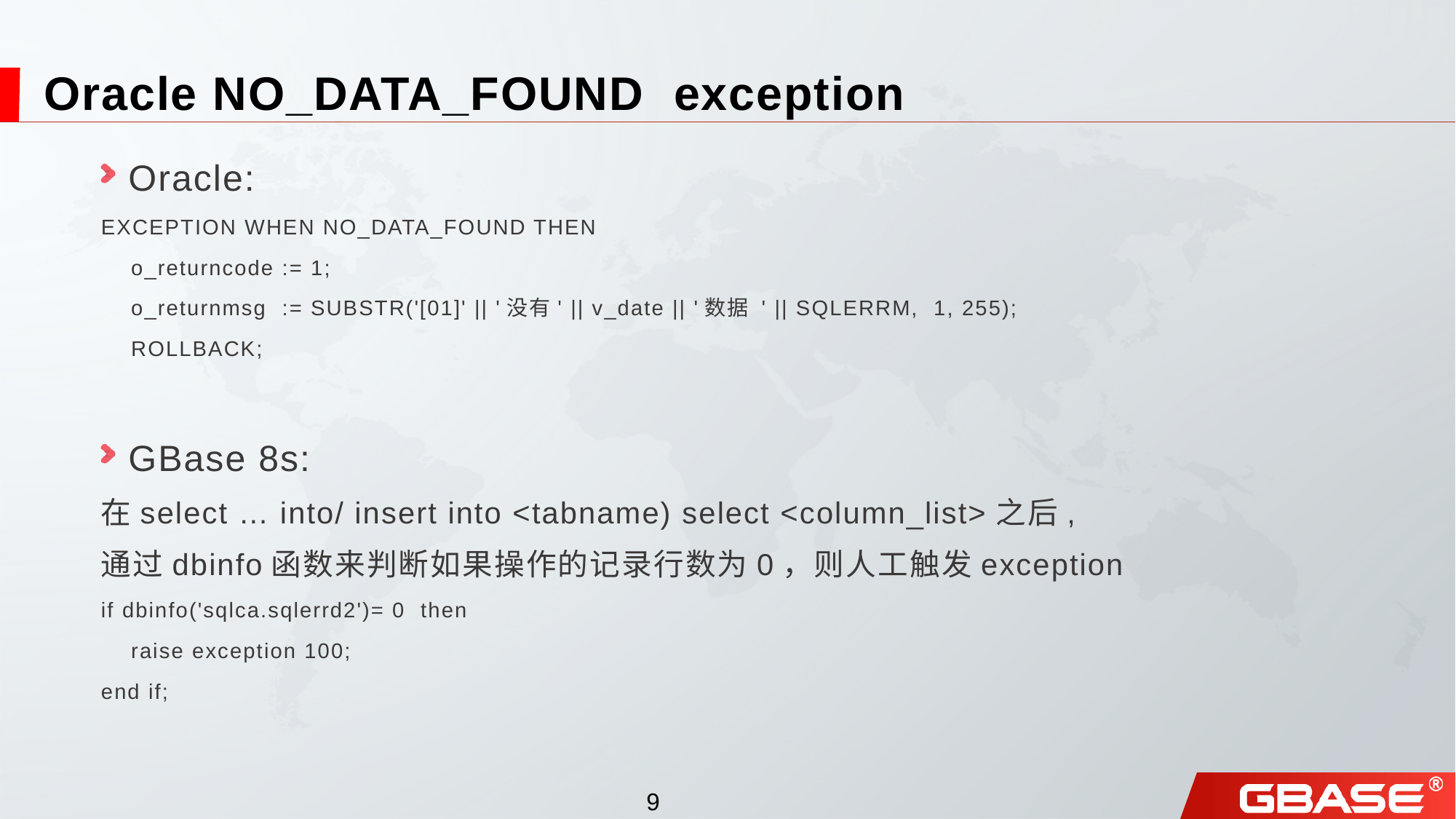

# Oracle NO_DATA_FOUND  exception
Oracle:
EXCEPTION WHEN NO_DATA_FOUND THEN
    o_returncode := 1;
    o_returnmsg  := SUBSTR('[01]' || '没有' || v_date || '数据 ' || SQLERRM,  1, 255);
    ROLLBACK;

GBase 8s:
在select … into/ insert into <tabname) select <column_list>之后,
通过dbinfo函数来判断如果操作的记录行数为0，则人工触发exception
if dbinfo('sqlca.sqlerrd2')= 0  then
    raise exception 100;
end if;